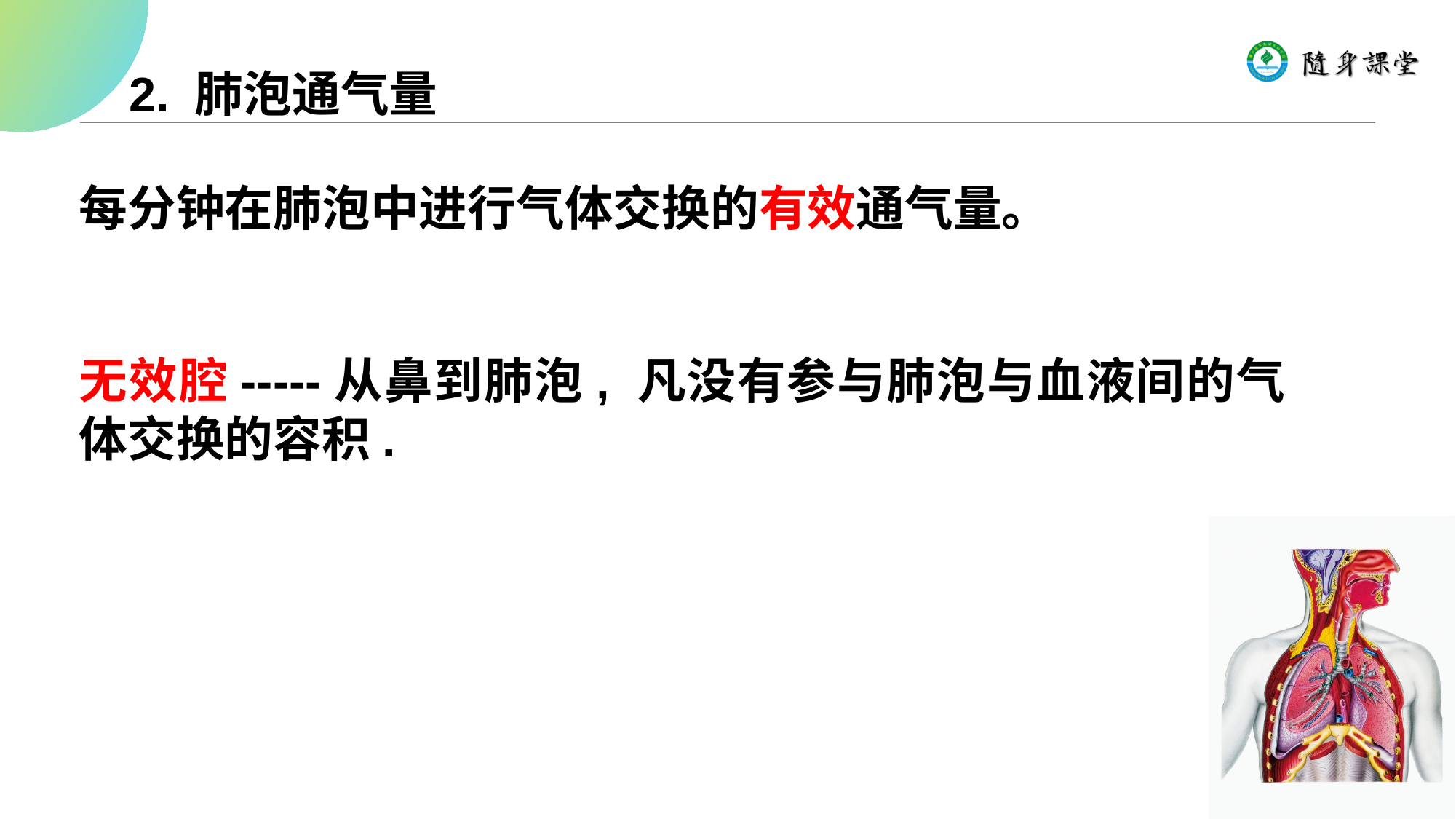

2. 肺泡通气量
每分钟在肺泡中进行气体交换的有效通气量。

无效腔-----从鼻到肺泡, 凡没有参与肺泡与血液间的气体交换的容积.